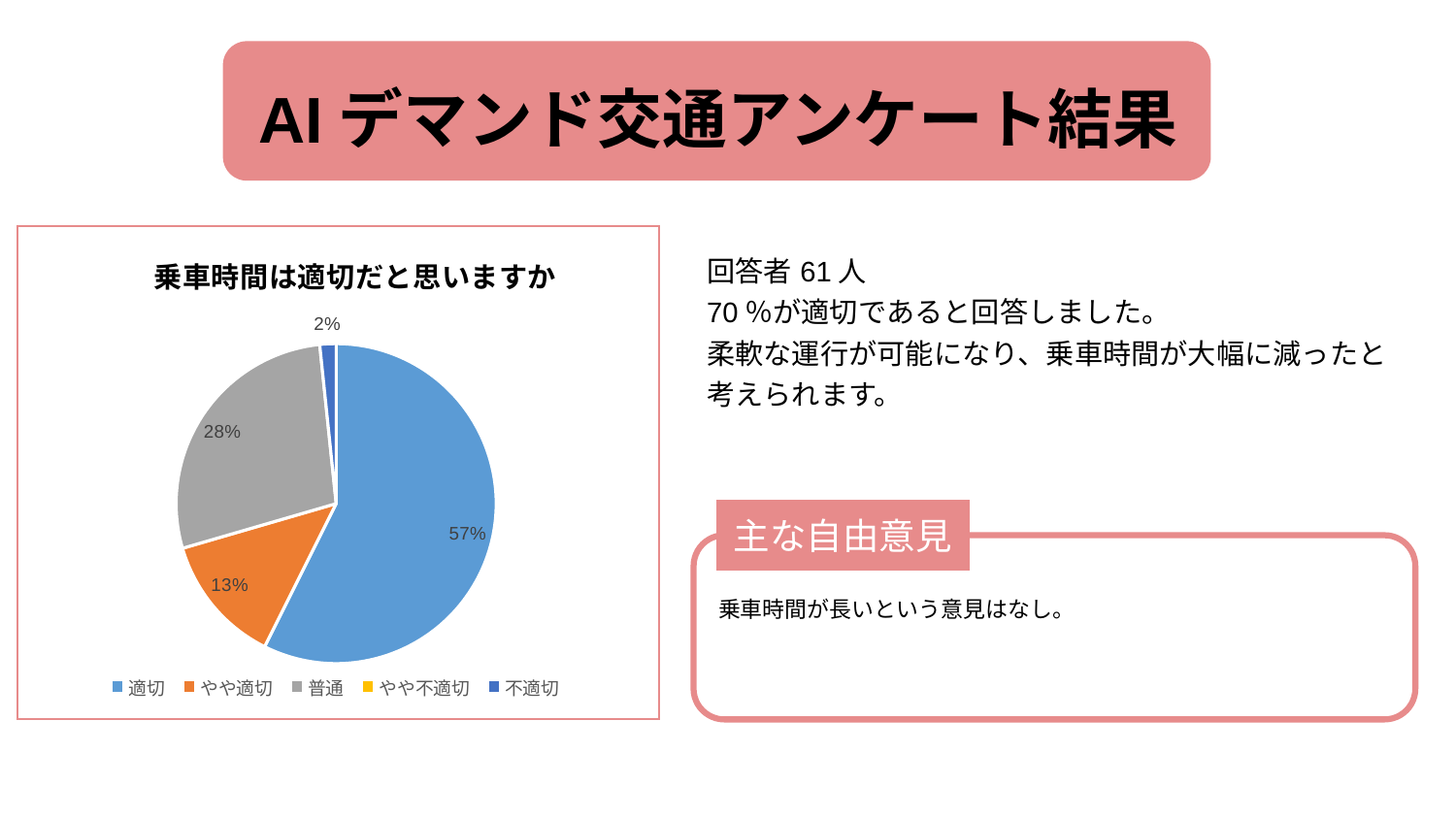

# AIデマンド交通アンケート結果

### Chart: 乗車時間は適切だと思いますか

| Category |  |
|---|---|
| 適切 | 0.5737704918032787 |
| やや適切 | 0.13114754098360656 |
| 普通 | 0.2786885245901639 |
| やや不適切 | 0.0 |
| 不適切 | 0.01639344262295082 |
| 回答者61人 70％が適切であると回答しました。 柔軟な運行が可能になり、乗車時間が大幅に減ったと考えられます。 |
| --- |
|  |
|  |
|  |
|  |
|  |
主な自由意見

| 乗車時間が長いという意見はなし。 |
| --- |
|  |
|  |
|  |
|  |
|  |